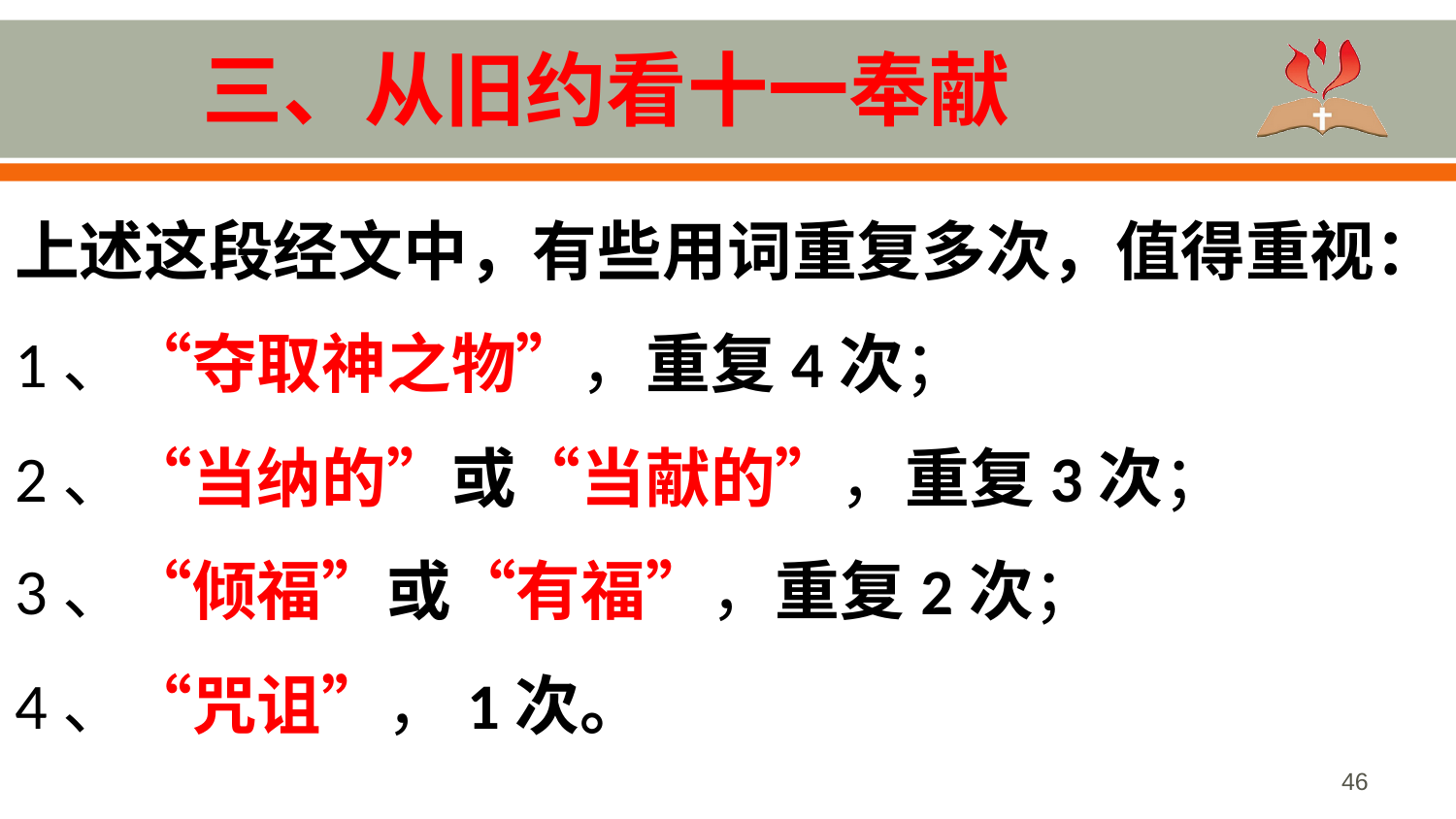

# 三、从旧约看十一奉献
上述这段经文中，有些用词重复多次，值得重视：
1、“夺取神之物”，重复4次；
2、“当纳的”或“当献的”，重复3次；
3、“倾福”或“有福”，重复2次；
4、“咒诅”，1次。

46